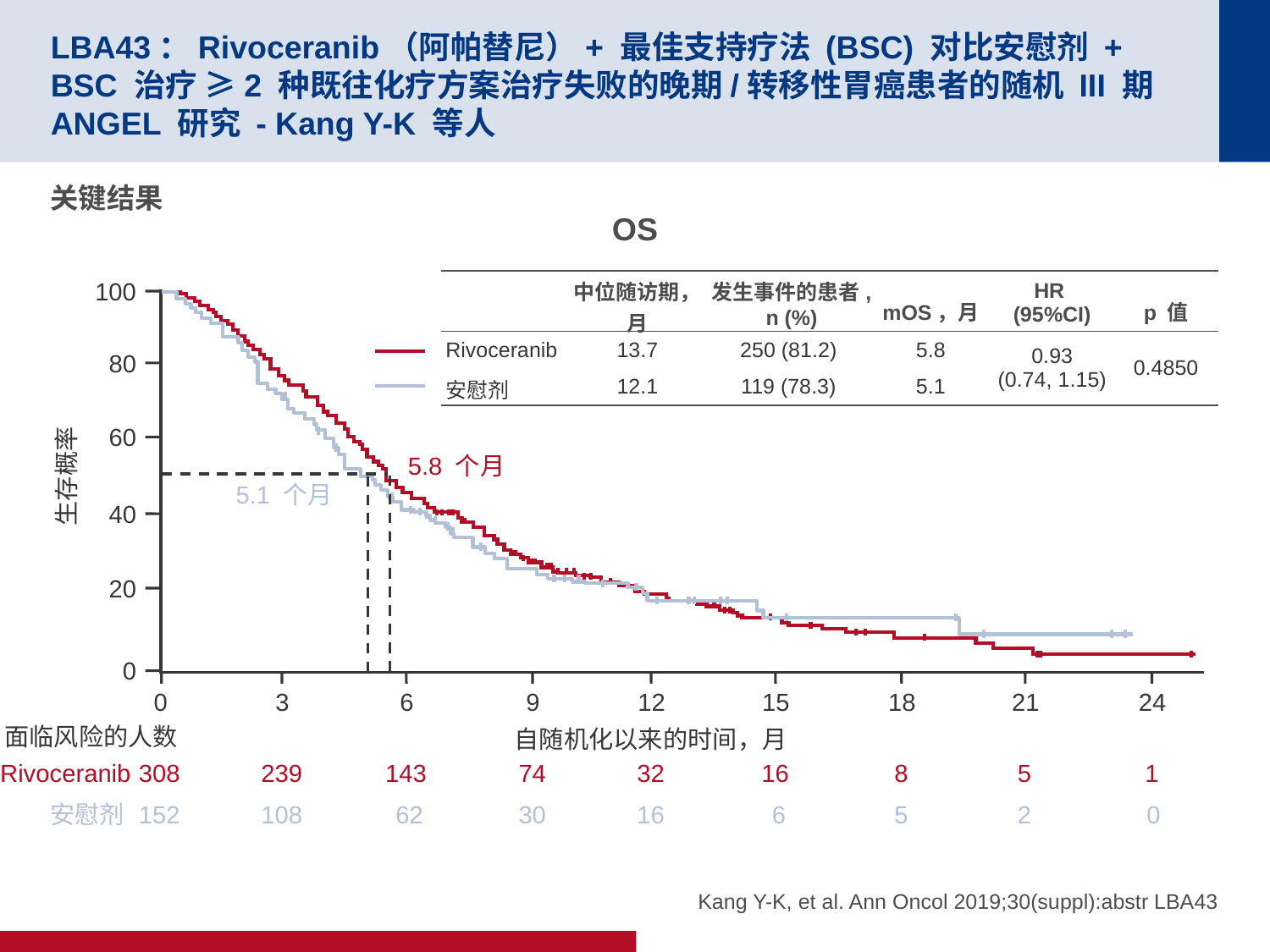

# LBA43：Rivoceranib（阿帕替尼）+ 最佳支持疗法 (BSC) 对比安慰剂 + BSC 治疗 ≥2 种既往化疗方案治疗失败的晚期/转移性胃癌患者的随机 III 期 ANGEL 研究 - Kang Y-K 等人
关键结果
OS
|  | 中位随访期，月 | 发生事件的患者, n (%) | mOS，月 | HR (95%CI) | p 值 |
| --- | --- | --- | --- | --- | --- |
| Rivoceranib | 13.7 | 250 (81.2) | 5.8 | 0.93 (0.74, 1.15) | 0.4850 |
| 安慰剂 | 12.1 | 119 (78.3) | 5.1 |  |  |
100

80

60

5.8 个月
生存概率
5.1 个月
40

20

0

0
3
6
9
12
15
18
21
24
自随机化以来的时间，月
面临风险的人数

Rivoceranib
308
239
143
74
32
16
8
5
1

安慰剂
152
108
 62
30
16
 6
5
2
0
Kang Y-K, et al. Ann Oncol 2019;30(suppl):abstr LBA43